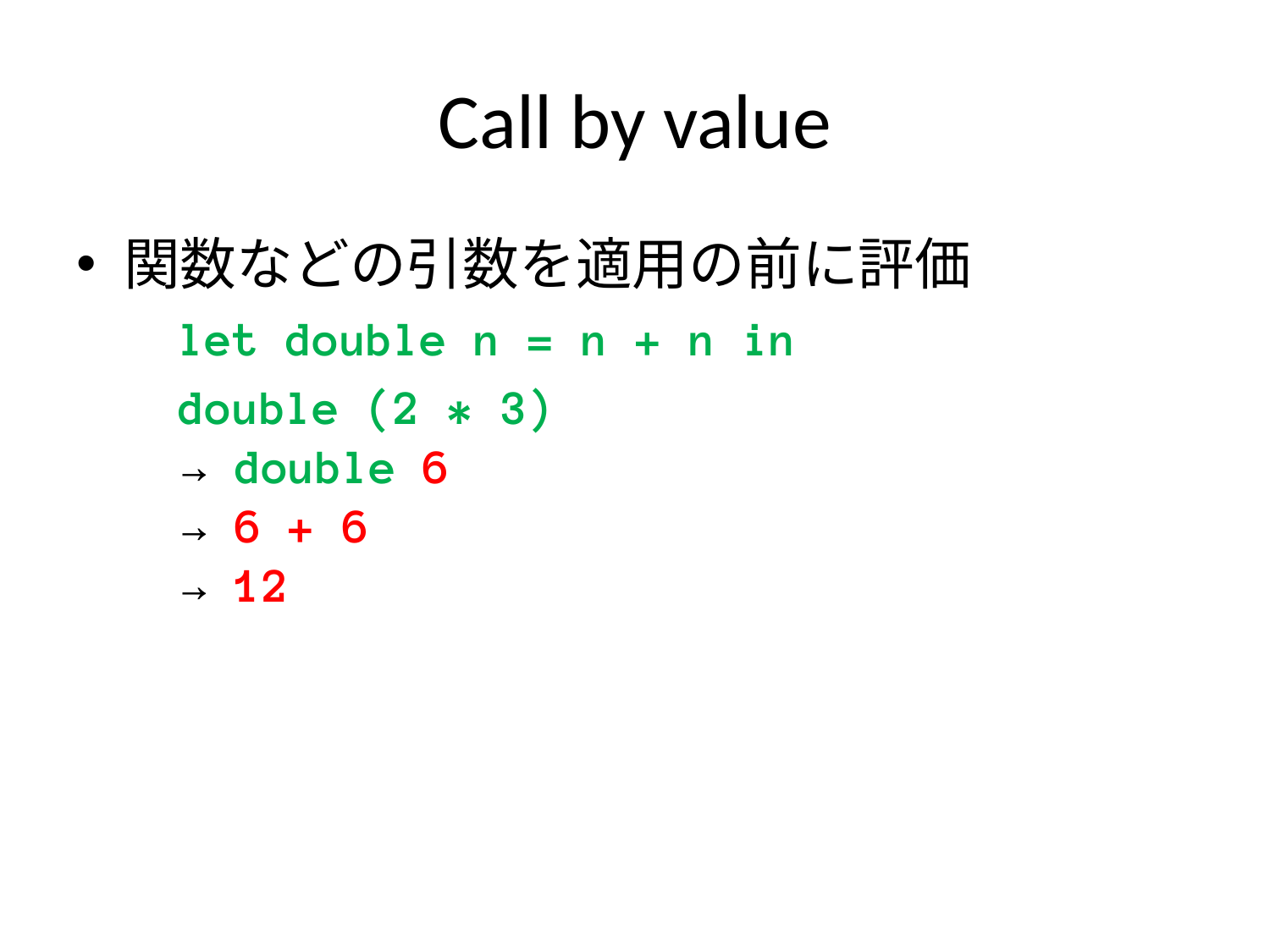

# Call by value
関数などの引数を適用の前に評価
let double n = n + n in
double (2 * 3)
→ double 6
→ 6 + 6
→ 12